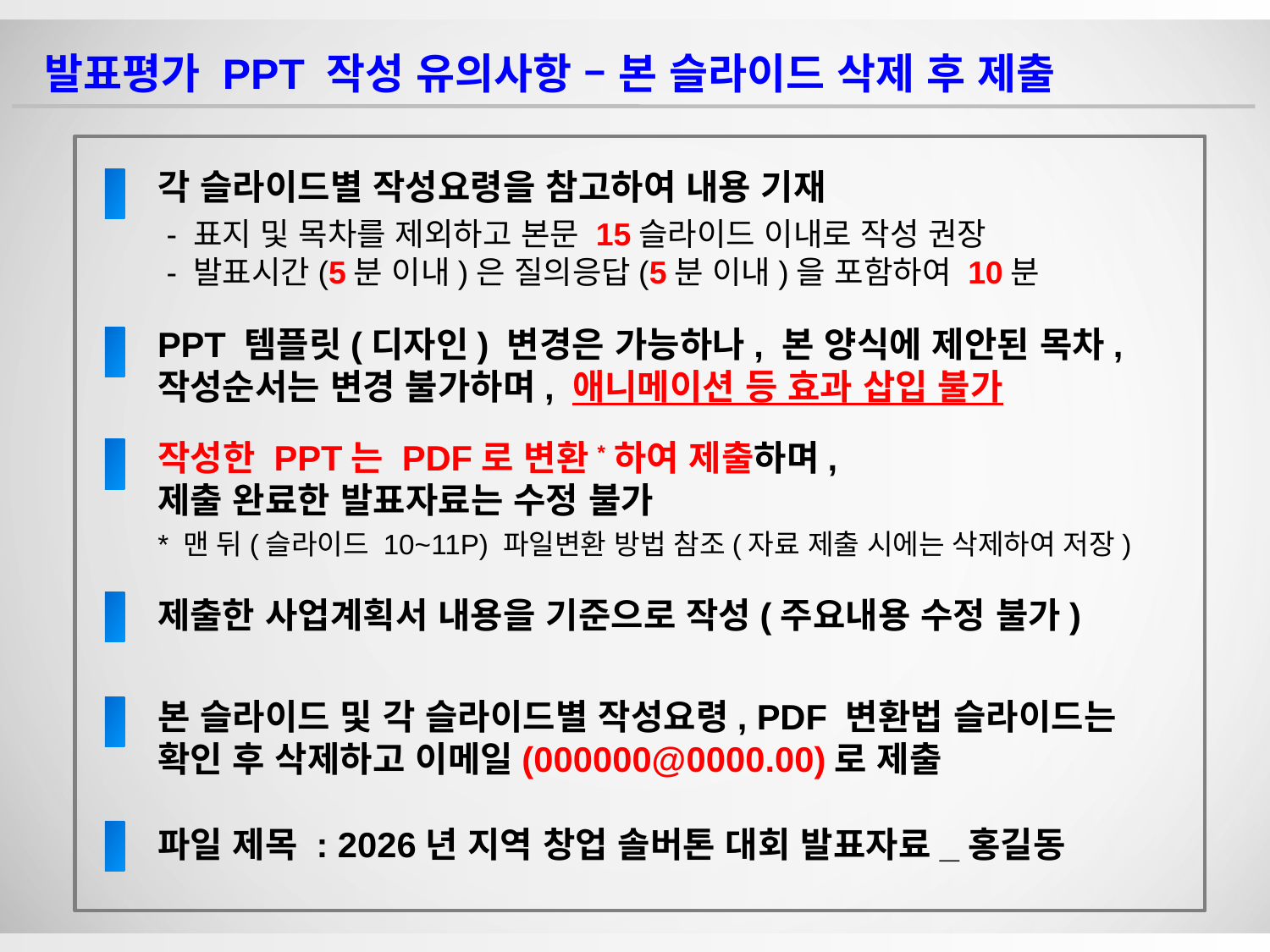

발표평가 PPT 작성 유의사항 – 본 슬라이드 삭제 후 제출

각 슬라이드별 작성요령을 참고하여 내용 기재

 - 표지 및 목차를 제외하고 본문 15슬라이드 이내로 작성 권장
 - 발표시간(5분 이내)은 질의응답(5분 이내)을 포함하여 10분

PPT 템플릿(디자인) 변경은 가능하나, 본 양식에 제안된 목차,
작성순서는 변경 불가하며, 애니메이션 등 효과 삽입 불가

작성한 PPT는 PDF로 변환*하여 제출하며,
제출 완료한 발표자료는 수정 불가

* 맨 뒤(슬라이드 10~11P) 파일변환 방법 참조(자료 제출 시에는 삭제하여 저장)

제출한 사업계획서 내용을 기준으로 작성(주요내용 수정 불가)

본 슬라이드 및 각 슬라이드별 작성요령, PDF 변환법 슬라이드는
확인 후 삭제하고 이메일(000000@0000.00)로 제출

파일 제목 : 2026년 지역 창업 솔버톤 대회 발표자료_홍길동